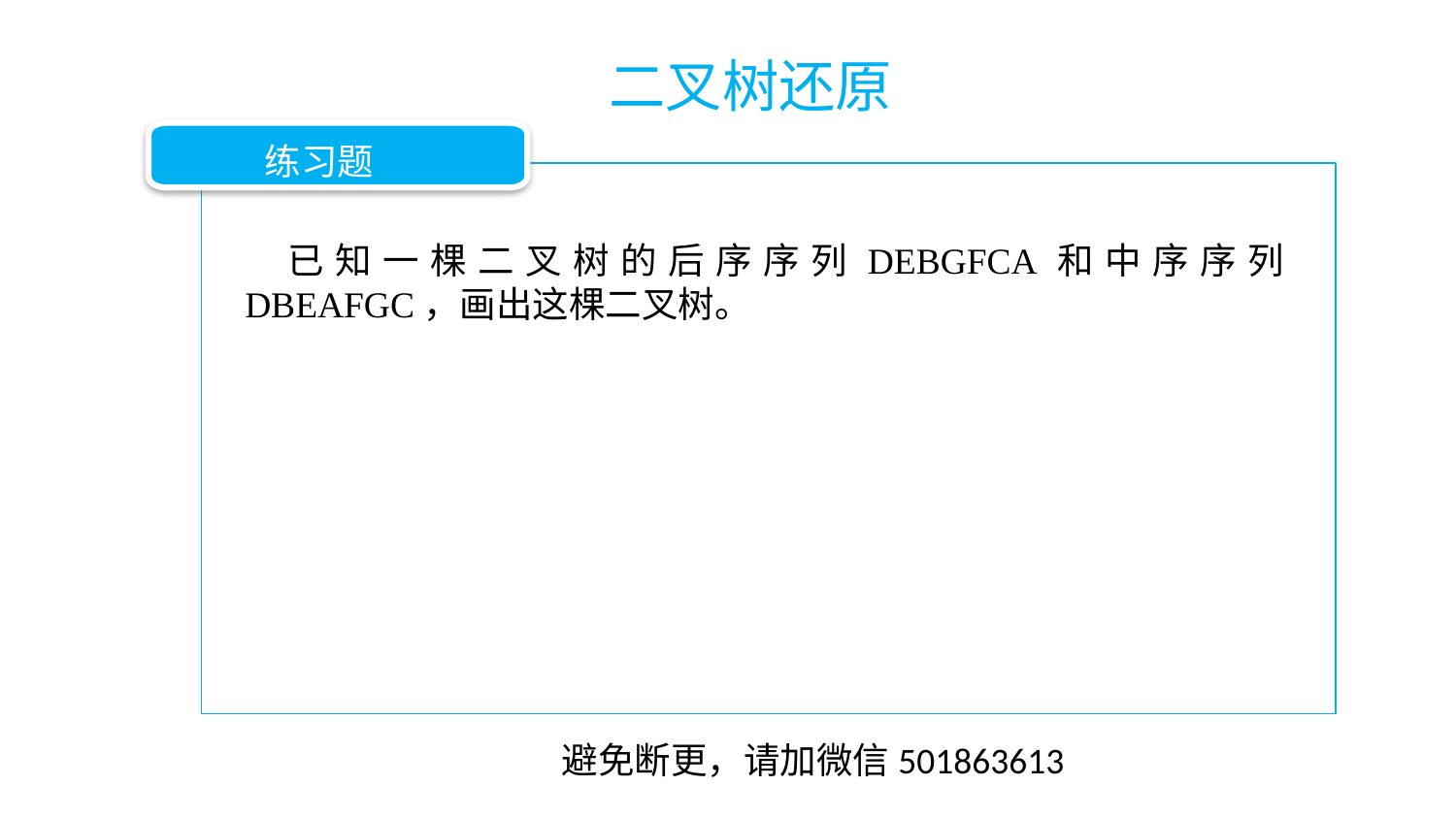

二叉树还原

练习题
已知一棵二叉树的后序序列DEBGFCA和中序序列DBEAFGC，画出这棵二叉树。
避免断更，请加微信501863613
14